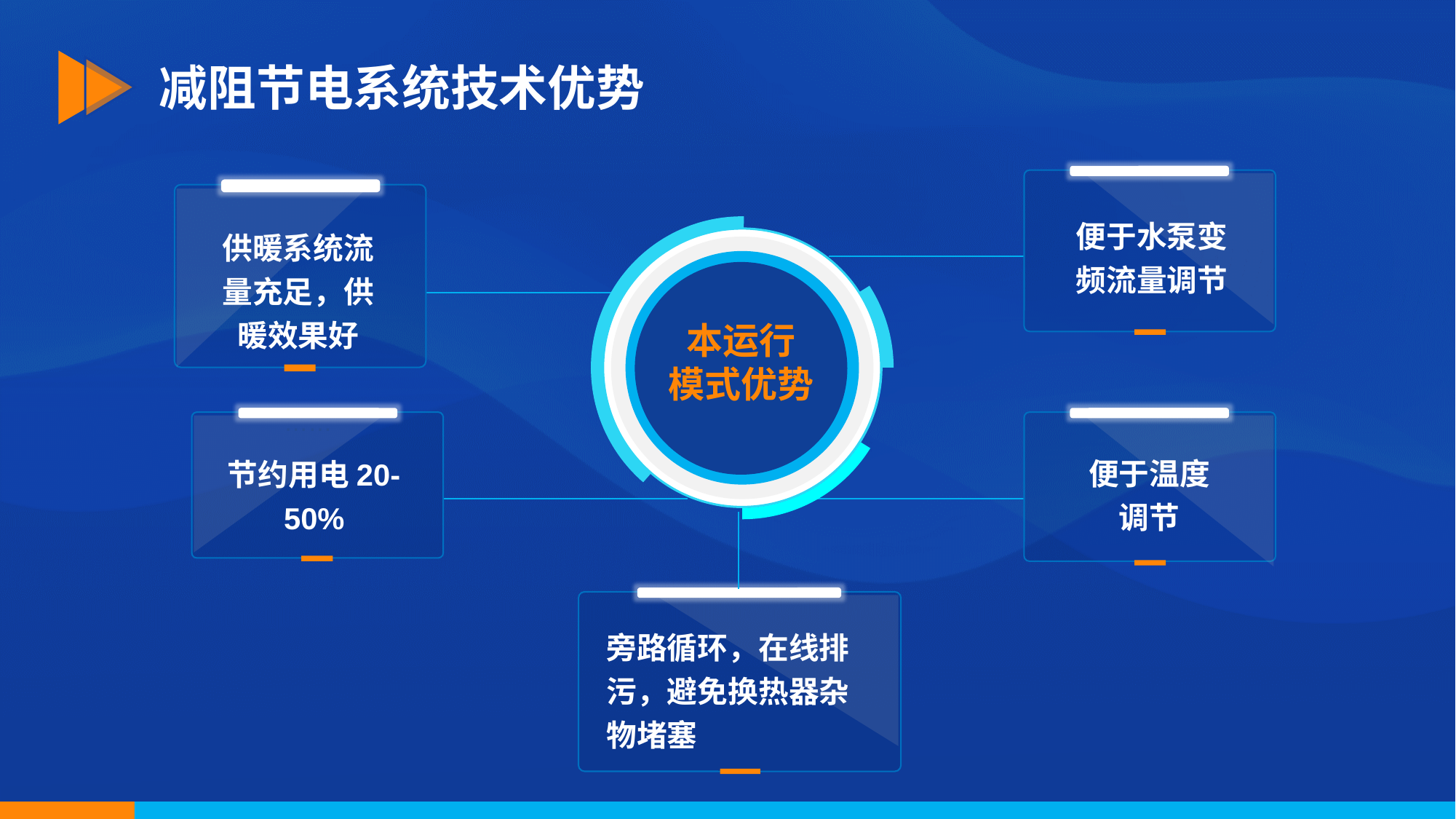

减阻节电系统技术优势

便于水泵变频流量调节
供暖系统流量充足，供暖效果好

本运行
模式优势
……

便于温度
调节
节约用电20-50%

旁路循环，在线排污，避免换热器杂物堵塞